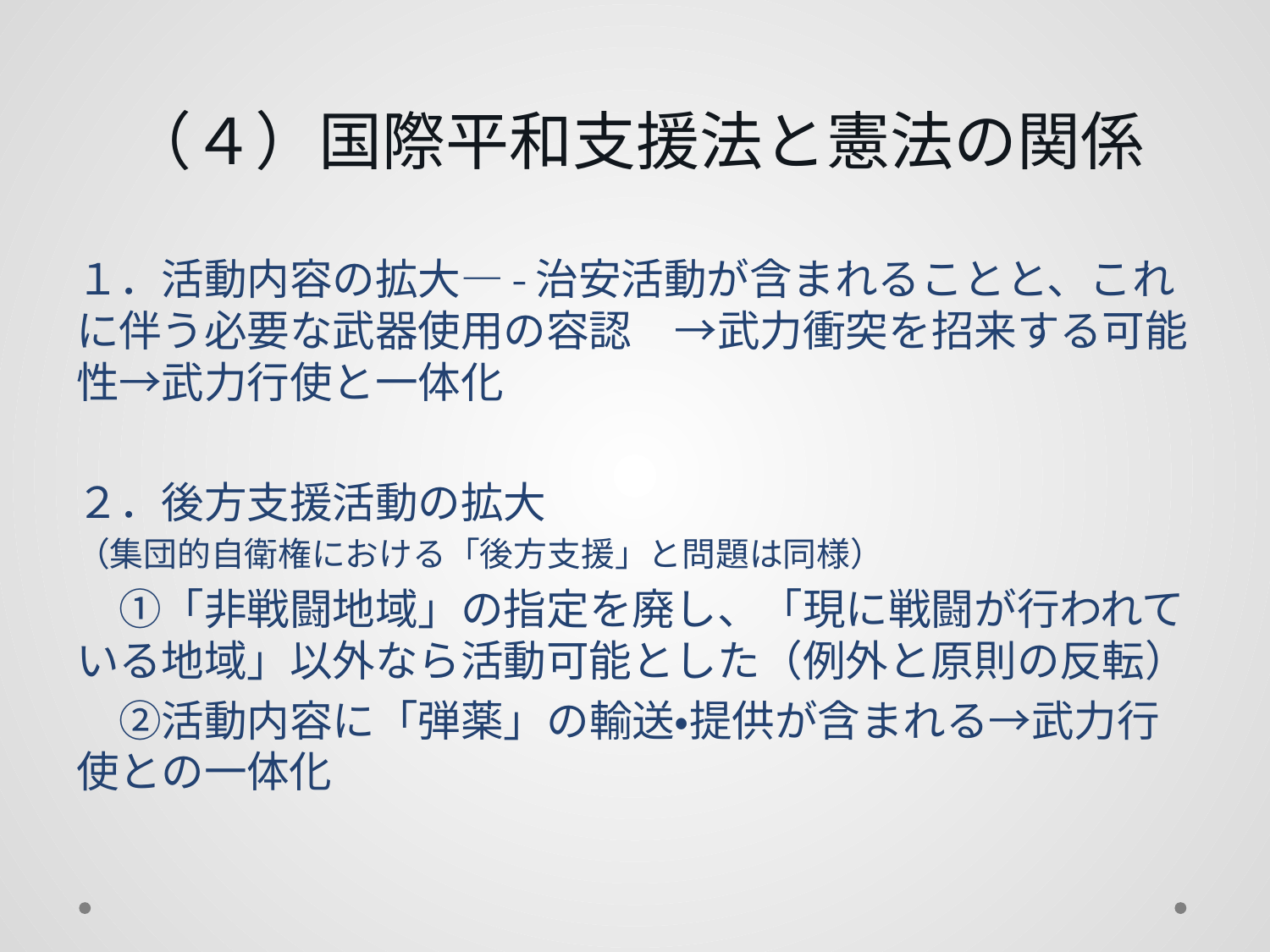

# （４）国際平和支援法と憲法の関係
１．活動内容の拡大―-治安活動が含まれることと、これに伴う必要な武器使用の容認　→武力衝突を招来する可能性→武力行使と一体化

２．後方支援活動の拡大
（集団的自衛権における「後方支援」と問題は同様）
　①「非戦闘地域」の指定を廃し、「現に戦闘が行われている地域」以外なら活動可能とした（例外と原則の反転）
　②活動内容に「弾薬」の輸送・提供が含まれる→武力行使との一体化